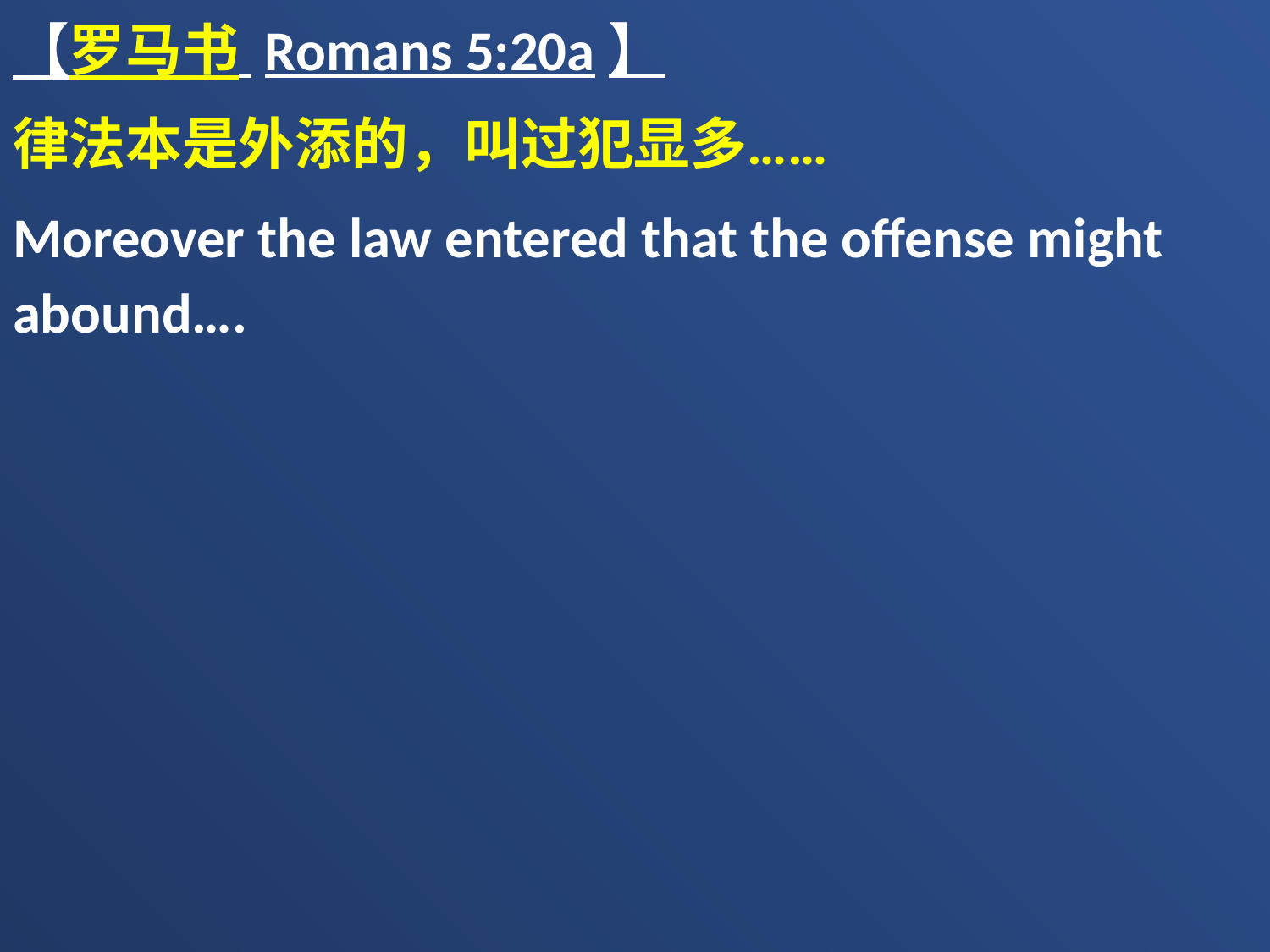

【罗马书 Romans 5:20a】
律法本是外添的，叫过犯显多……
Moreover the law entered that the offense might abound….